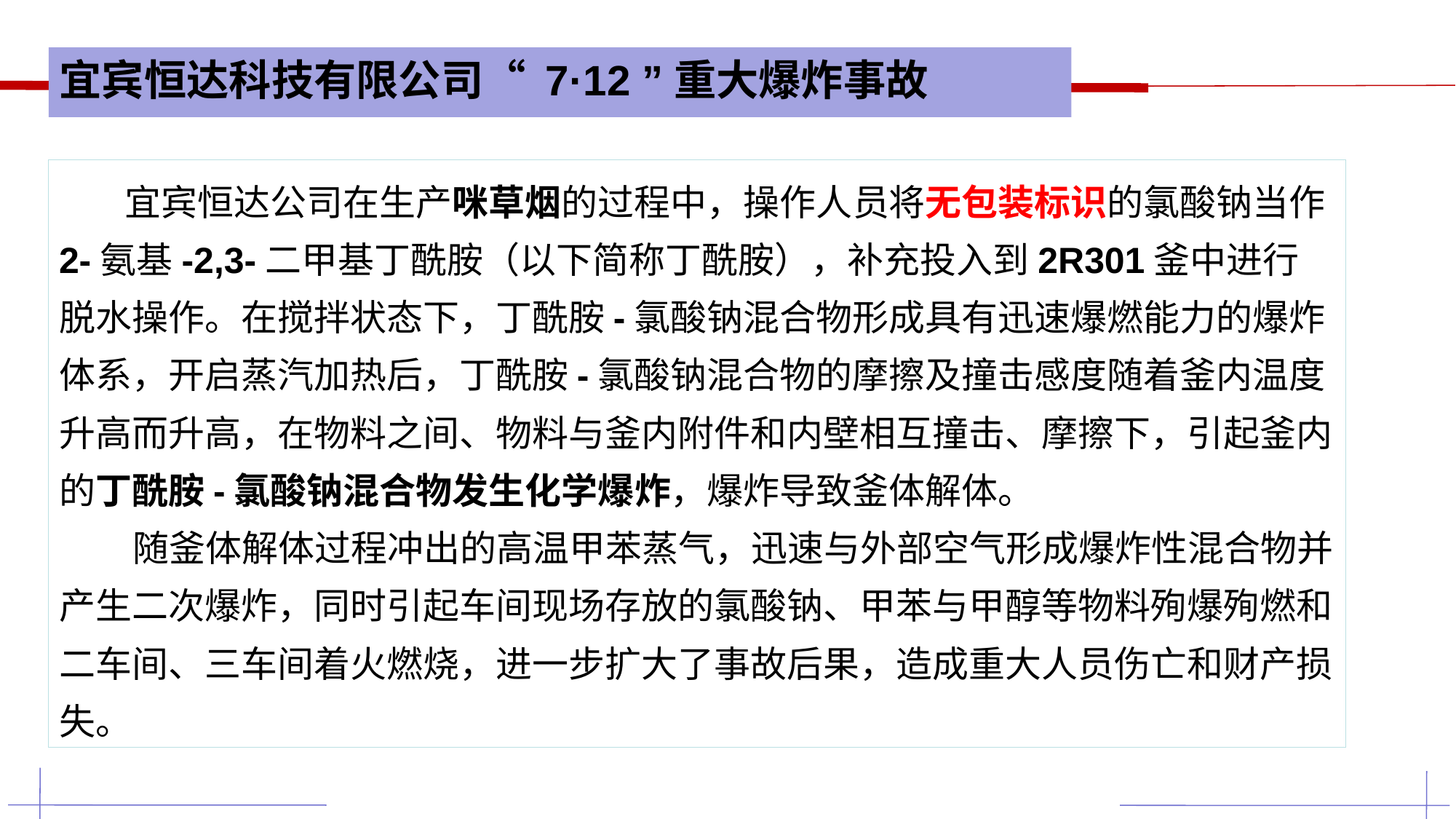

宜宾恒达科技有限公司“ 7·12 ”重大爆炸事故
       宜宾恒达公司在生产咪草烟的过程中，操作人员将无包装标识的氯酸钠当作2-氨基-2,3-二甲基丁酰胺（以下简称丁酰胺），补充投入到2R301釜中进行脱水操作。在搅拌状态下，丁酰胺-氯酸钠混合物形成具有迅速爆燃能力的爆炸体系，开启蒸汽加热后，丁酰胺-氯酸钠混合物的摩擦及撞击感度随着釜内温度升高而升高，在物料之间、物料与釜内附件和内壁相互撞击、摩擦下，引起釜内的丁酰胺-氯酸钠混合物发生化学爆炸，爆炸导致釜体解体。
        随釜体解体过程冲出的高温甲苯蒸气，迅速与外部空气形成爆炸性混合物并产生二次爆炸，同时引起车间现场存放的氯酸钠、甲苯与甲醇等物料殉爆殉燃和二车间、三车间着火燃烧，进一步扩大了事故后果，造成重大人员伤亡和财产损失。